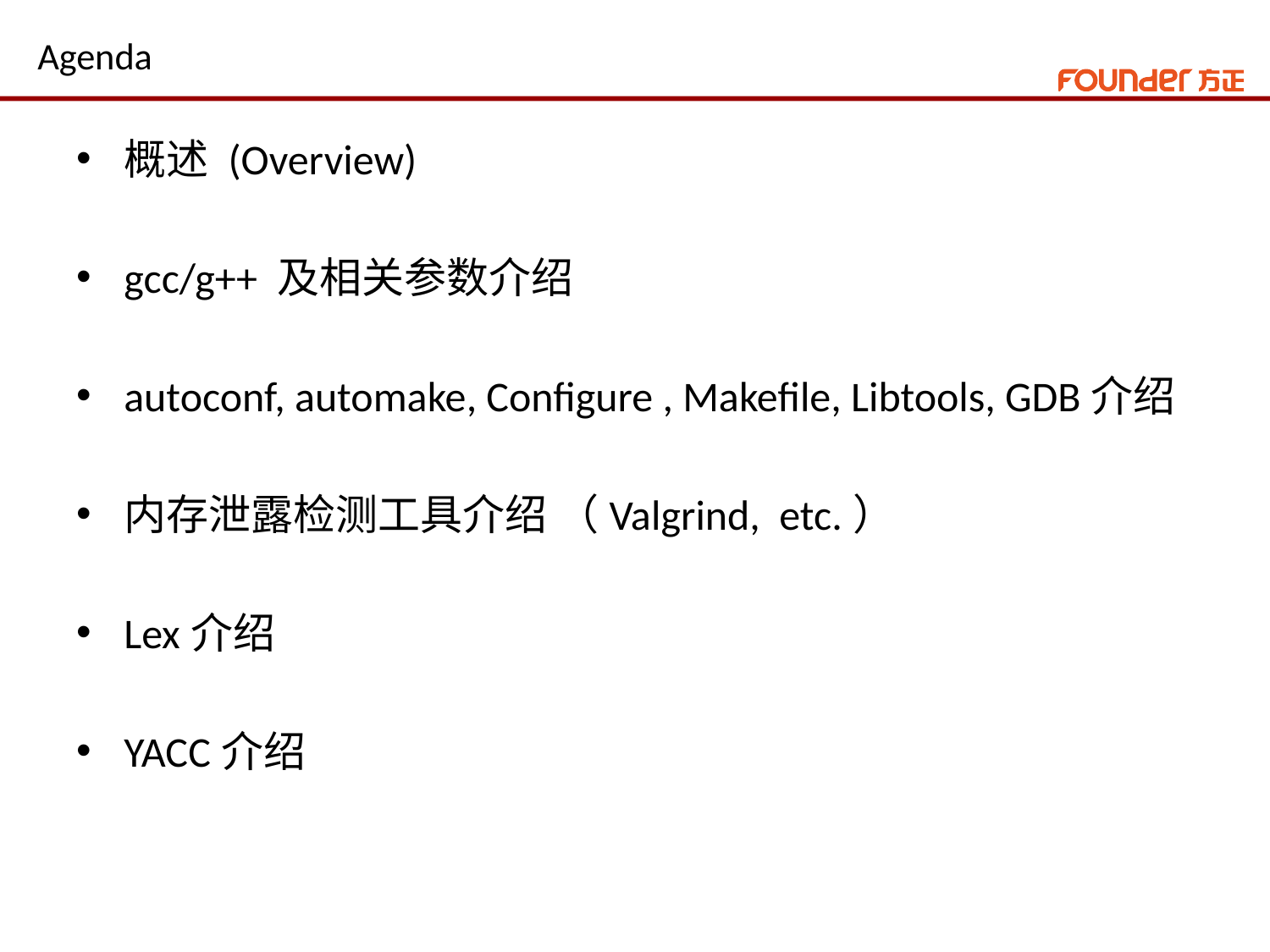

# Agenda
概述 (Overview)

gcc/g++ 及相关参数介绍

autoconf, automake, Configure , Makefile, Libtools, GDB介绍

内存泄露检测工具介绍 （Valgrind,  etc.）

Lex介绍

YACC介绍